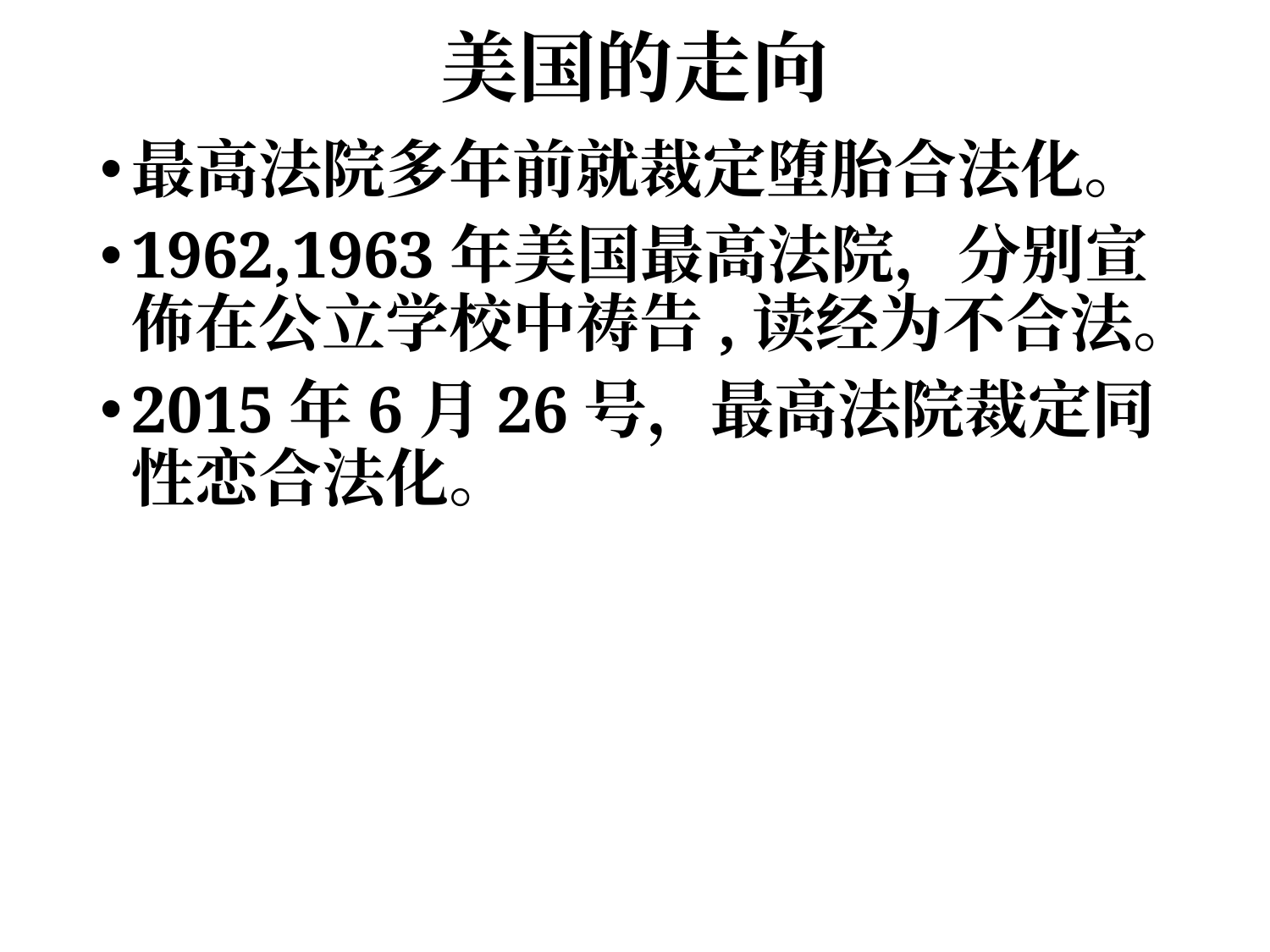

# 美国的走向
最高法院多年前就裁定堕胎合法化。
1962,1963年美国最高法院，分别宣佈在公立学校中祷告,读经为不合法。
2015年6月26号，最高法院裁定同性恋合法化。